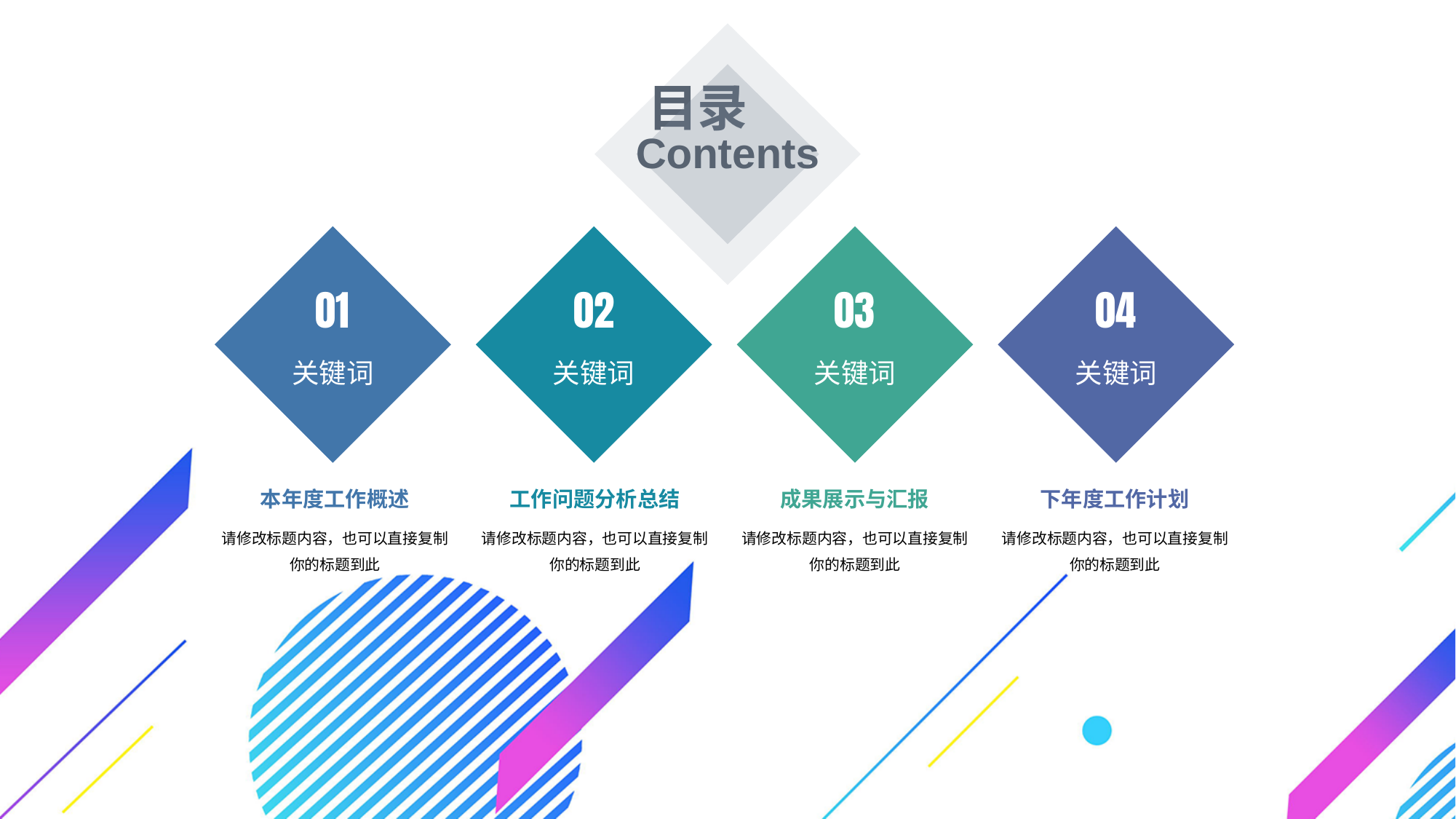

Contents
目录

01
关键词

02
关键词

03
关键词

04
关键词
本年度工作概述
请修改标题内容，也可以直接复制
你的标题到此
工作问题分析总结
请修改标题内容，也可以直接复制
你的标题到此
成果展示与汇报
请修改标题内容，也可以直接复制
你的标题到此
下年度工作计划
请修改标题内容，也可以直接复制
你的标题到此